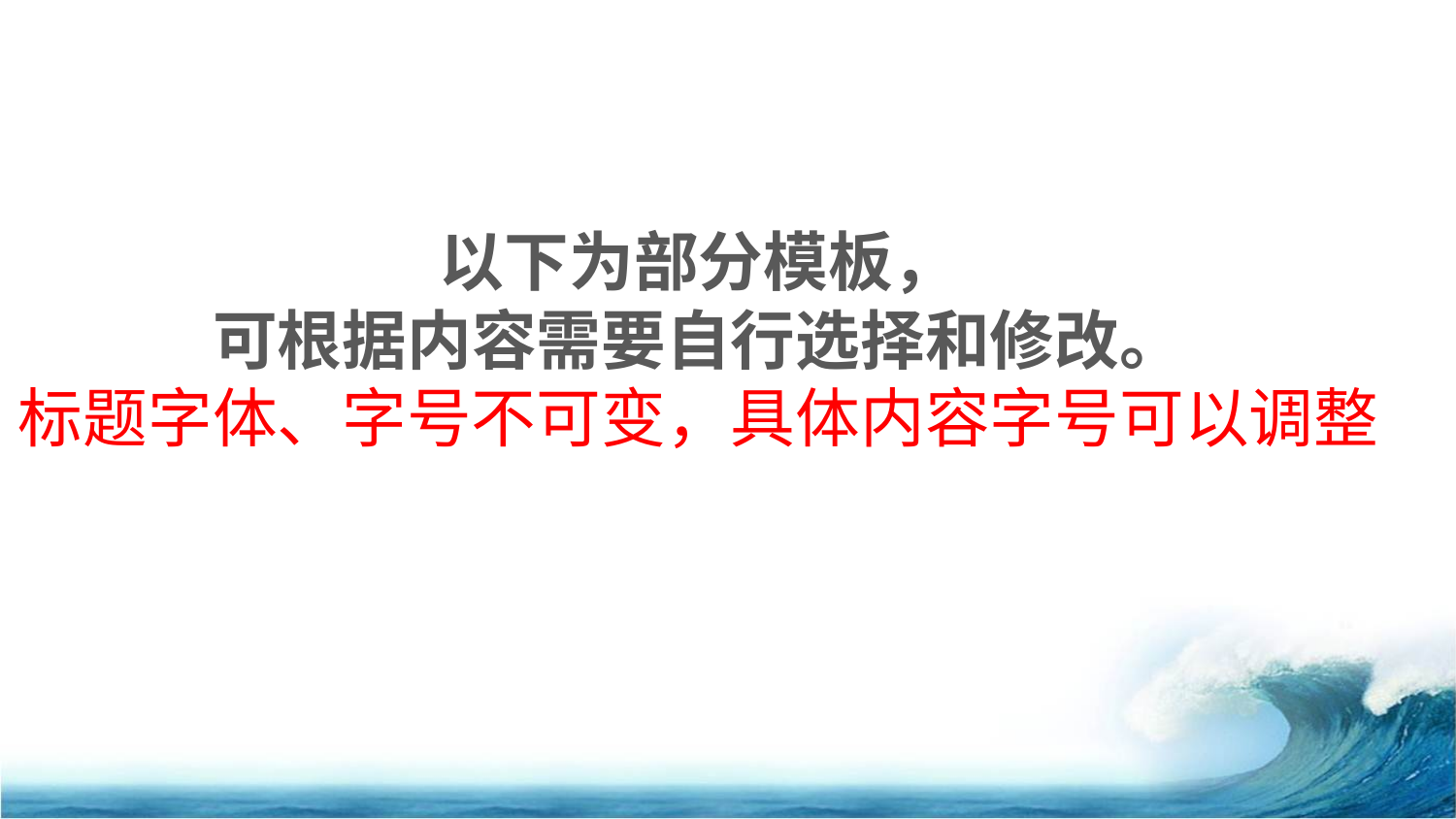

以下为部分模板，
可根据内容需要自行选择和修改。
标题字体、字号不可变，具体内容字号可以调整